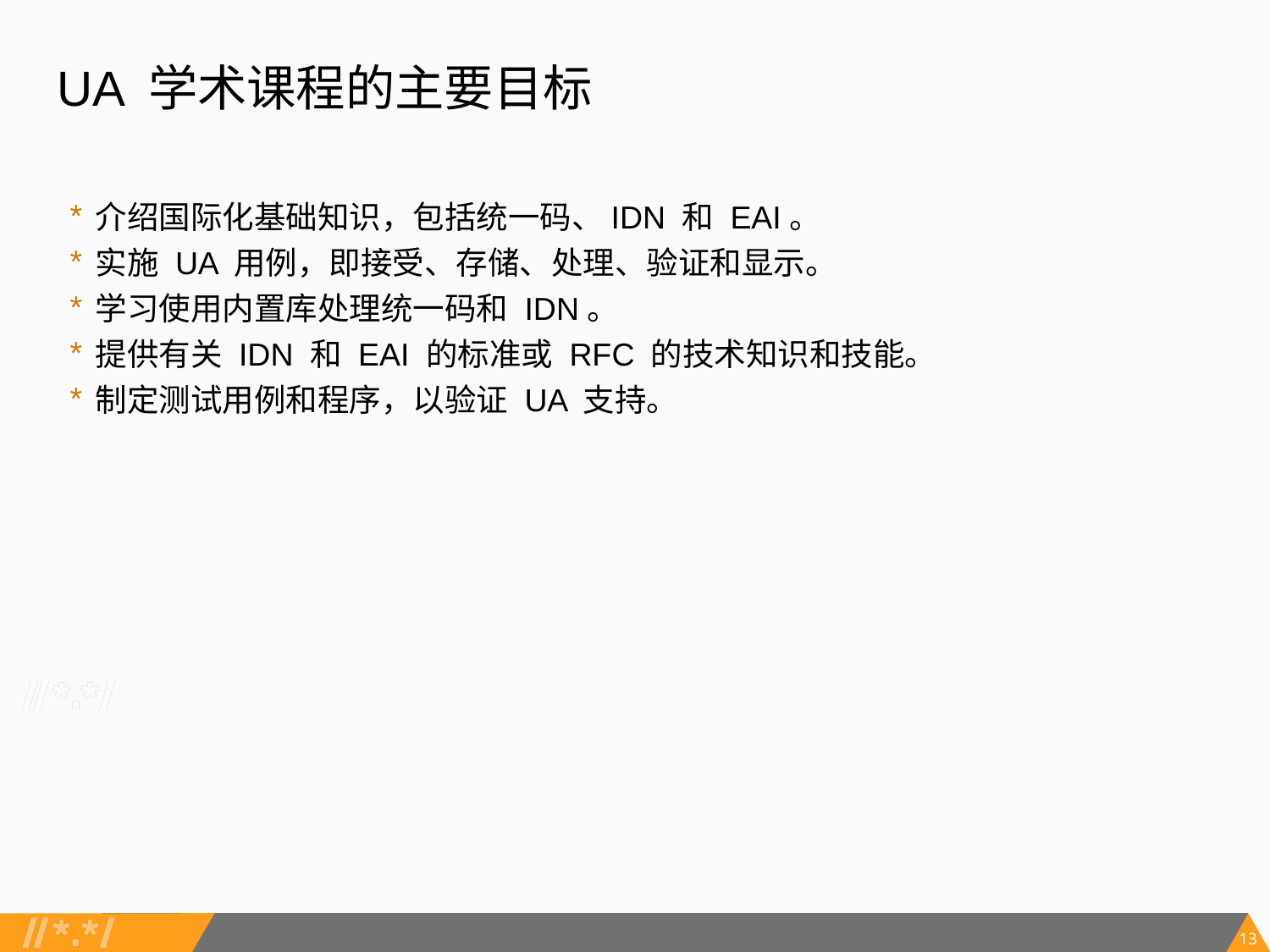

# UA 学术课程的主要目标
介绍国际化基础知识，包括统一码、IDN 和 EAI。
实施 UA 用例，即接受、存储、处理、验证和显示。
学习使用内置库处理统一码和 IDN。
提供有关 IDN 和 EAI 的标准或 RFC 的技术知识和技能。
制定测试用例和程序，以验证 UA 支持。